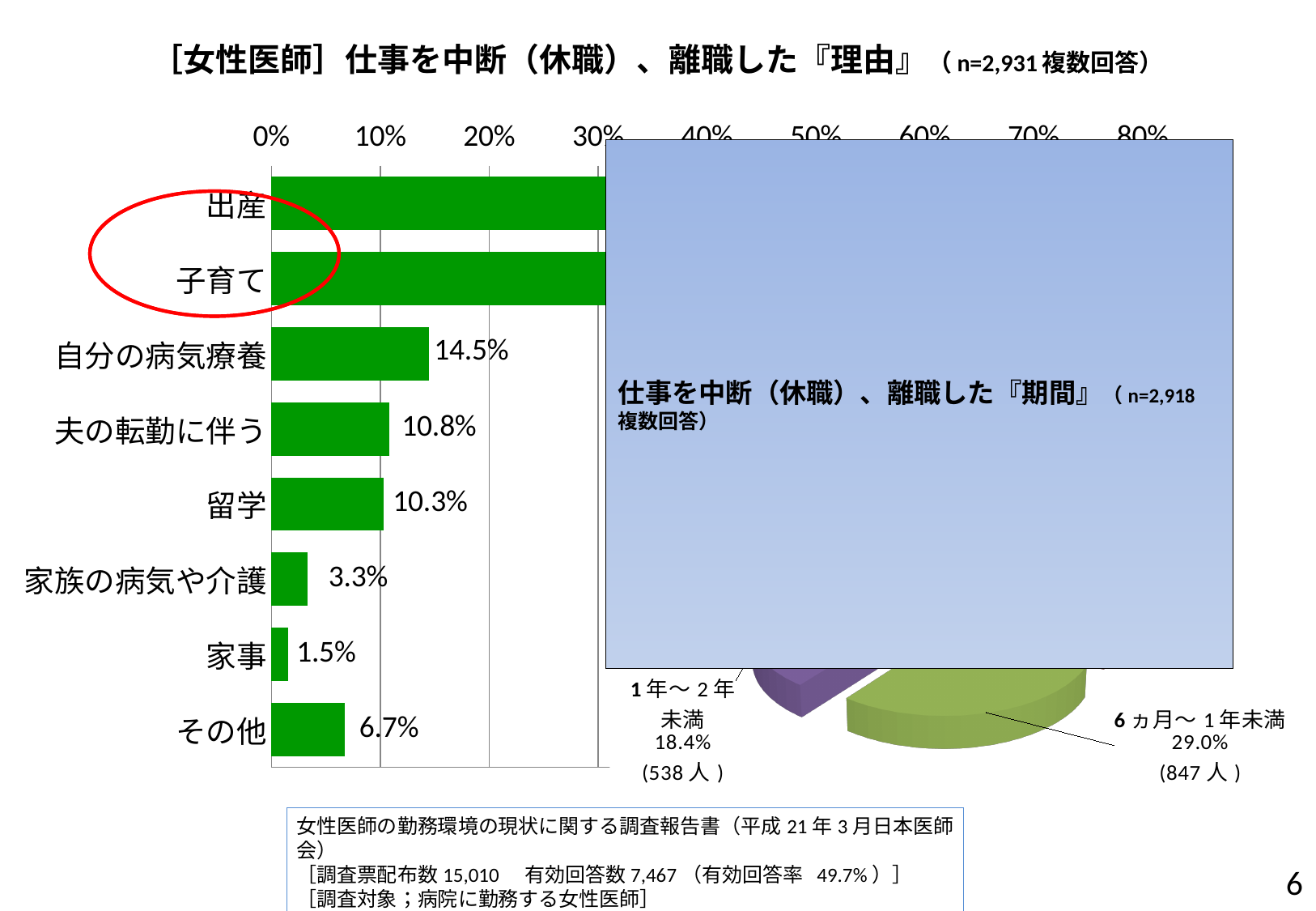

［女性医師］仕事を中断（休職）、離職した『理由』（n=2,931複数回答）

### Chart

| Category | 系列 1 | 列1 | 列2 |
|---|---|---|---|
| その他 | 0.06700000000000003 | None | None |
| 家事 | 0.014999999999999998 | None | None |
| 家族の病気や介護 | 0.033 | None | None |
| 留学 | 0.10299999999999998 | None | None |
| 夫の転勤に伴う | 0.10800000000000012 | None | None |
| 自分の病気療養 | 0.1450000000000002 | None | None |
| 子育て | 0.38300000000000384 | None | None |
| 出産 | 0.7000000000000006 | None | None |
仕事を中断（休職）、離職した『期間』（n=2,918　複数回答）

[unsupported chart]

女性医師の勤務環境の現状に関する調査報告書（平成21年3月日本医師会）
［調査票配布数15,010　有効回答数7,467（有効回答率  49.7%）］
［調査対象；病院に勤務する女性医師］
6